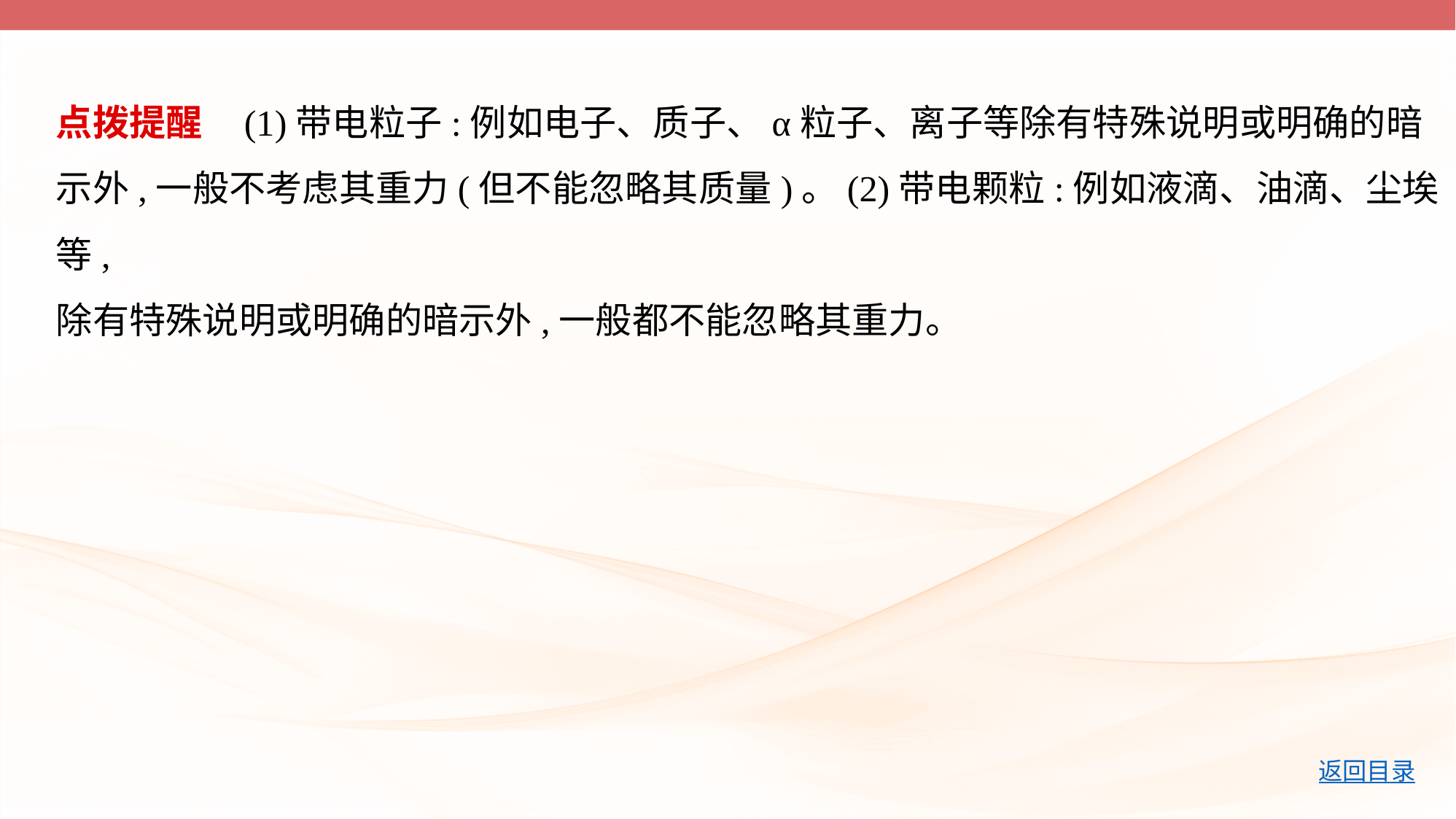

点拨提醒    (1)带电粒子:例如电子、质子、α粒子、离子等除有特殊说明或明确的暗
示外,一般不考虑其重力(但不能忽略其质量)。(2)带电颗粒:例如液滴、油滴、尘埃等,
除有特殊说明或明确的暗示外,一般都不能忽略其重力。